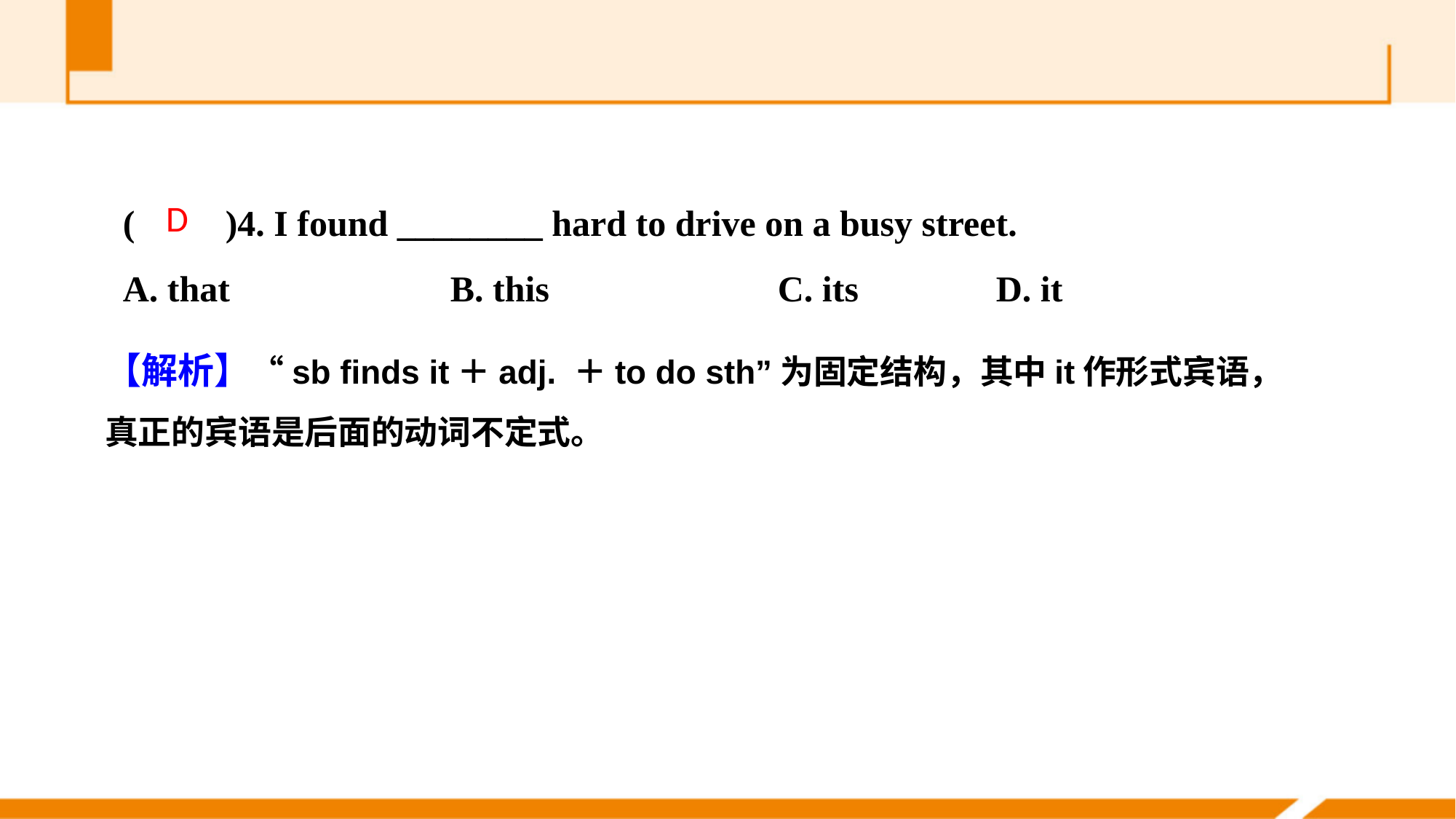

(　　)4. I found ________ hard to drive on a busy street.
A. that  		B. this  		C. its  		D. it
D
【解析】“sb finds it＋adj. ＋to do sth”为固定结构，其中it作形式宾语，真正的宾语是后面的动词不定式。